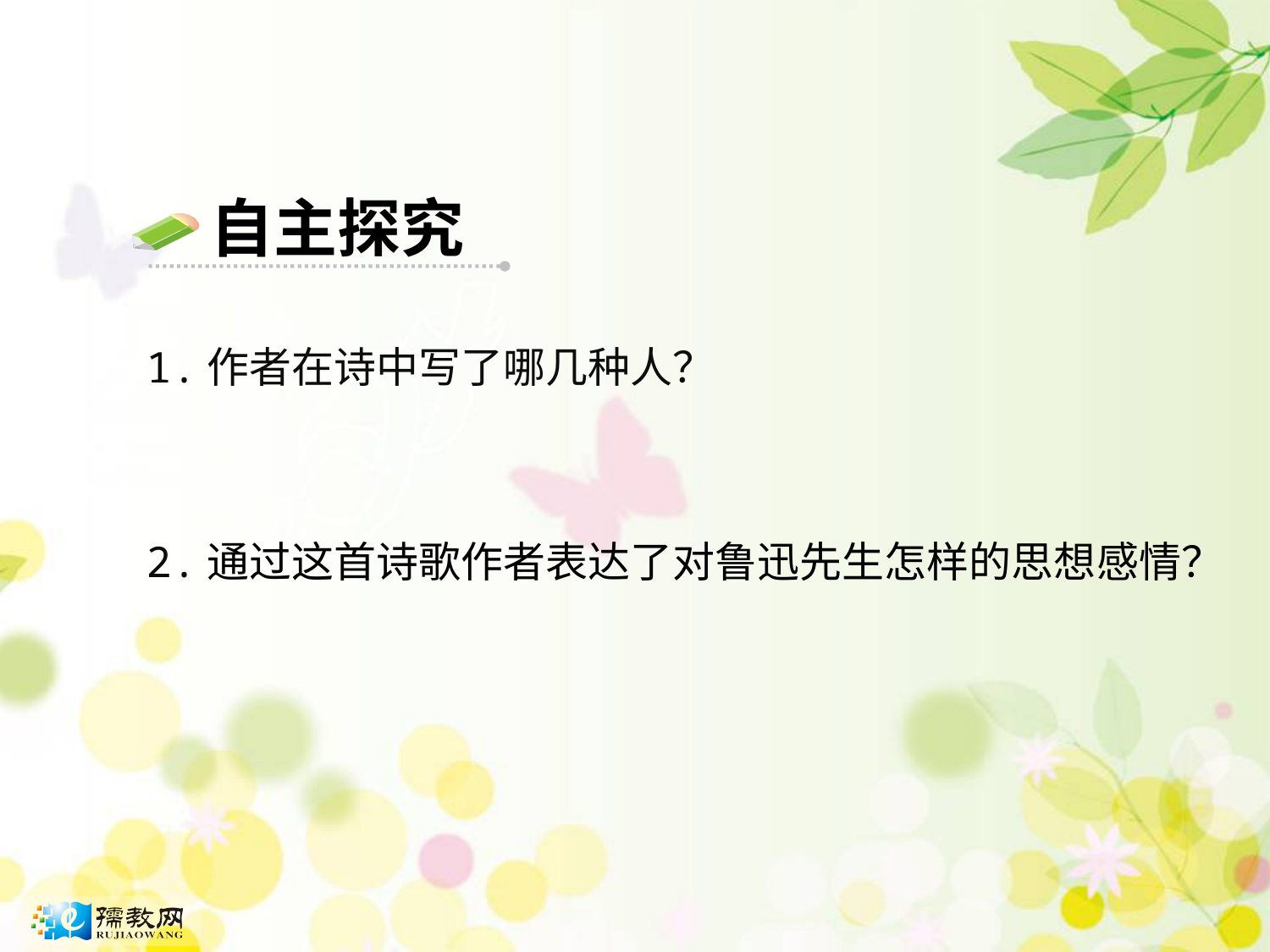

自主探究

1.作者在诗中写了哪几种人？

2.通过这首诗歌作者表达了对鲁迅先生怎样的思想感情？